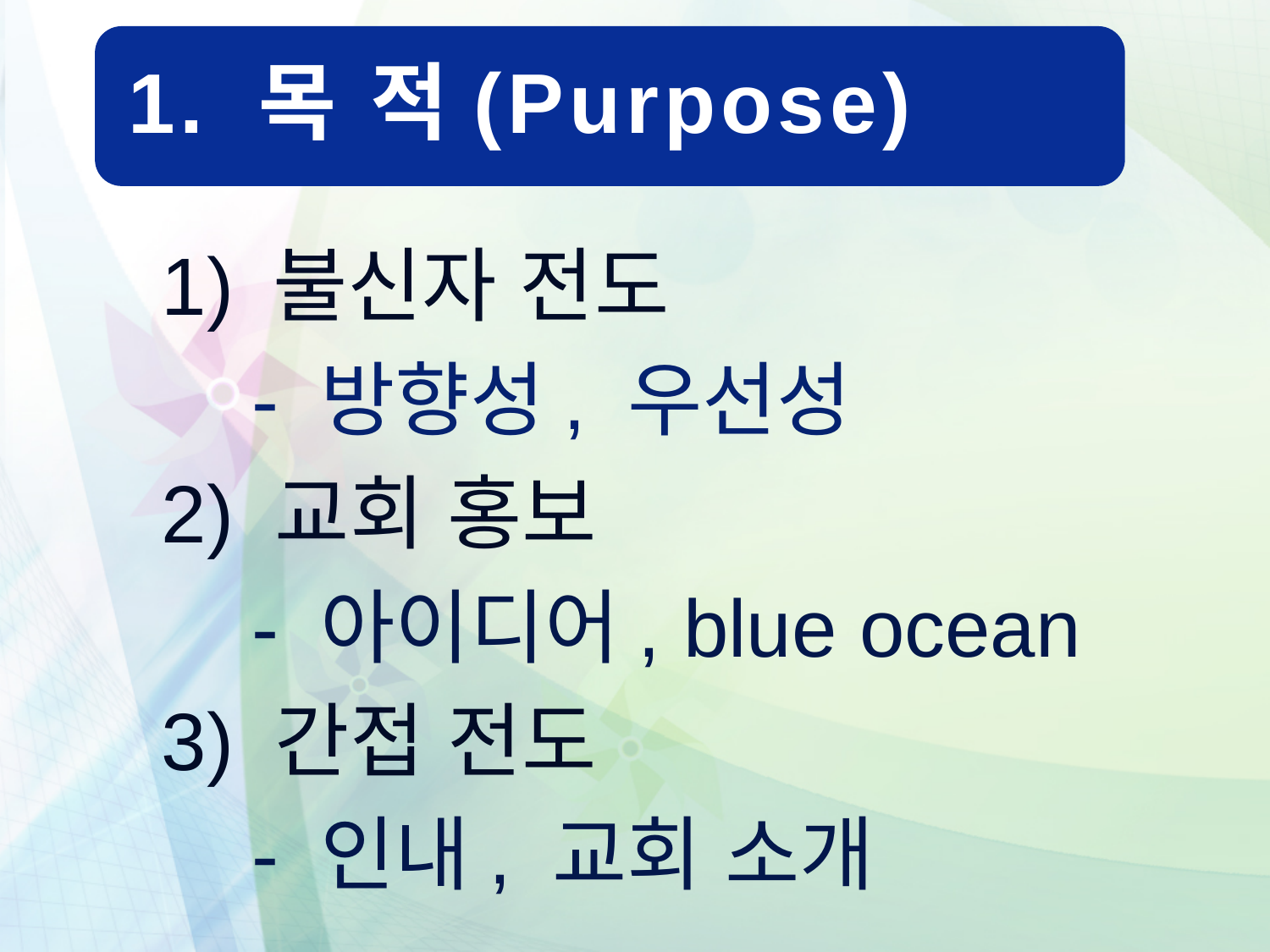

1. 목 적(Purpose)
 불신자 전도
    - 방향성, 우선성
2) 교회 홍보
    - 아이디어, blue ocean
3) 간접 전도
    - 인내, 교회 소개